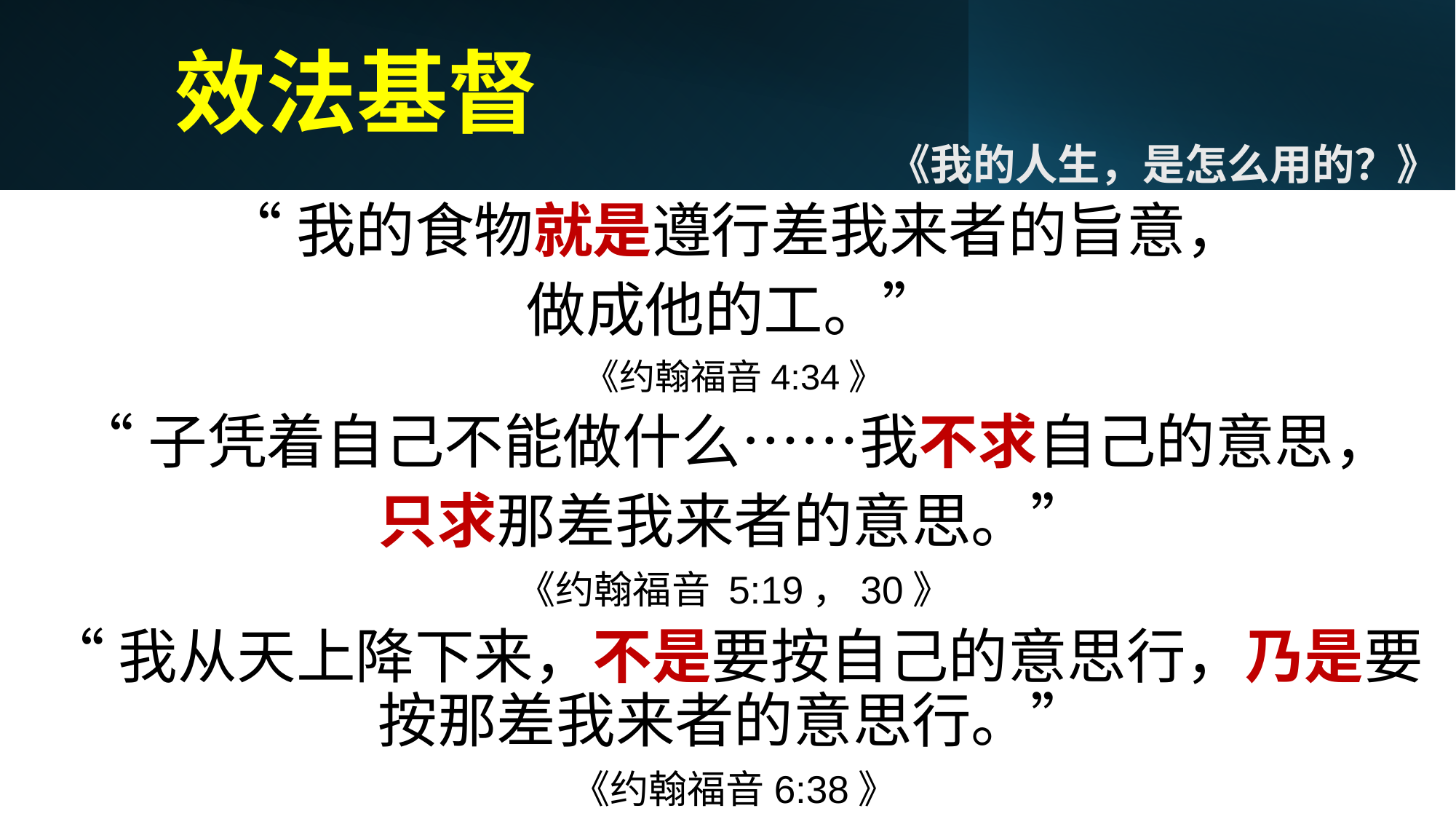

# 效法基督
《我的人生，是怎么用的？》
“我的食物就是遵行差我来者的旨意，
做成他的工。”
《约翰福音4:34》
“子凭着自己不能做什么……我不求自己的意思，
只求那差我来者的意思。”
《约翰福音 5:19，30》
“我从天上降下来，不是要按自己的意思行，乃是要按那差我来者的意思行。”
《约翰福音6:38》